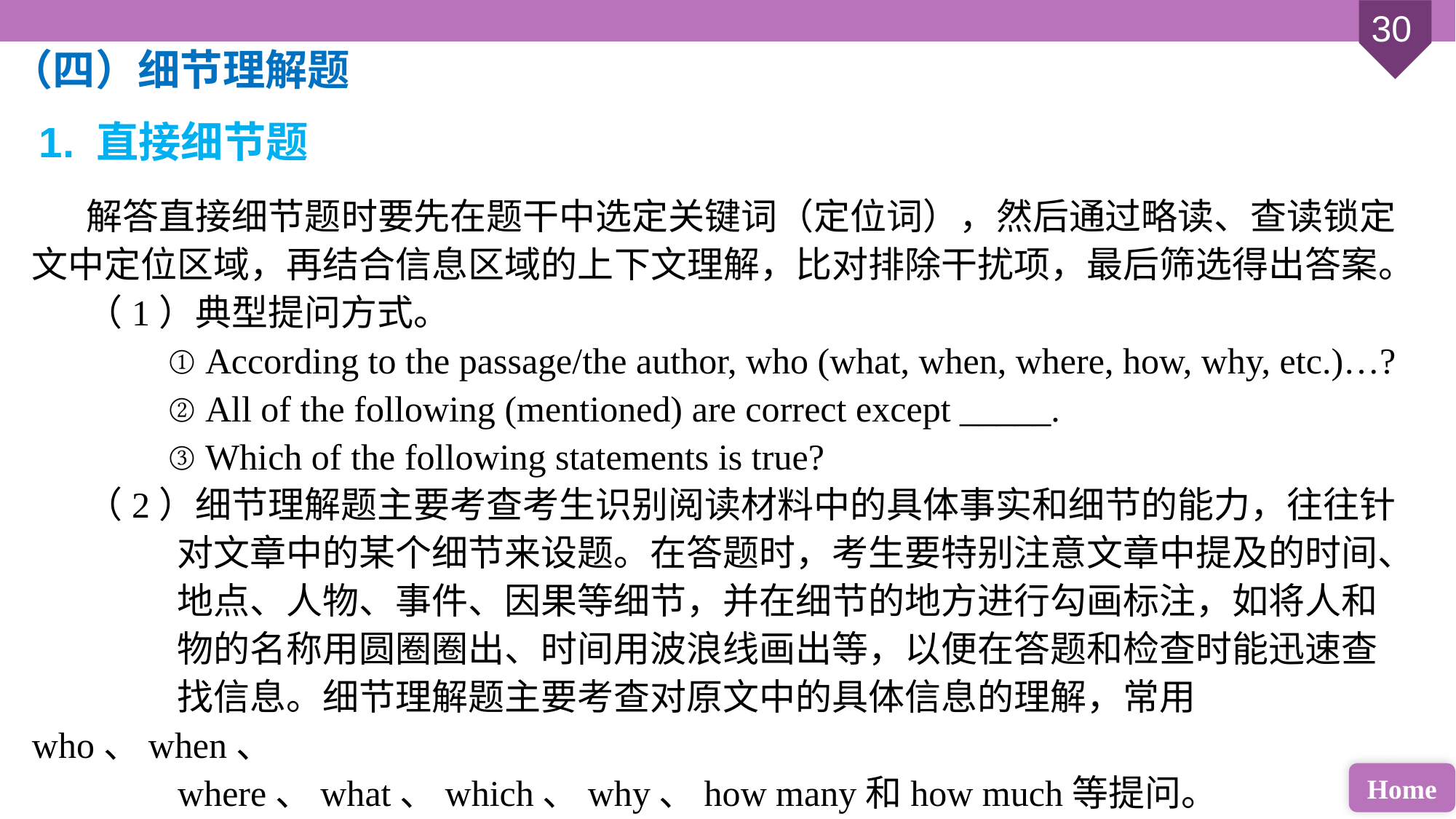

（四）细节理解题
1. 直接细节题

解答直接细节题时要先在题干中选定关键词（定位词），然后通过略读、查读锁定文中定位区域，再结合信息区域的上下文理解，比对排除干扰项，最后筛选得出答案。
（1）典型提问方式。
   ① According to the passage/the author, who (what, when, where, how, why, etc.)…?
               ② All of the following (mentioned) are correct except _____.
               ③ Which of the following statements is true?
（2）细节理解题主要考查考生识别阅读材料中的具体事实和细节的能力，往往针
          对文章中的某个细节来设题。在答题时，考生要特别注意文章中提及的时间、
          地点、人物、事件、因果等细节，并在细节的地方进行勾画标注，如将人和
          物的名称用圆圈圈出、时间用波浪线画出等，以便在答题和检查时能迅速查
          找信息。细节理解题主要考查对原文中的具体信息的理解，常用who、when、
          where、what、which、why、how many和how much等提问。